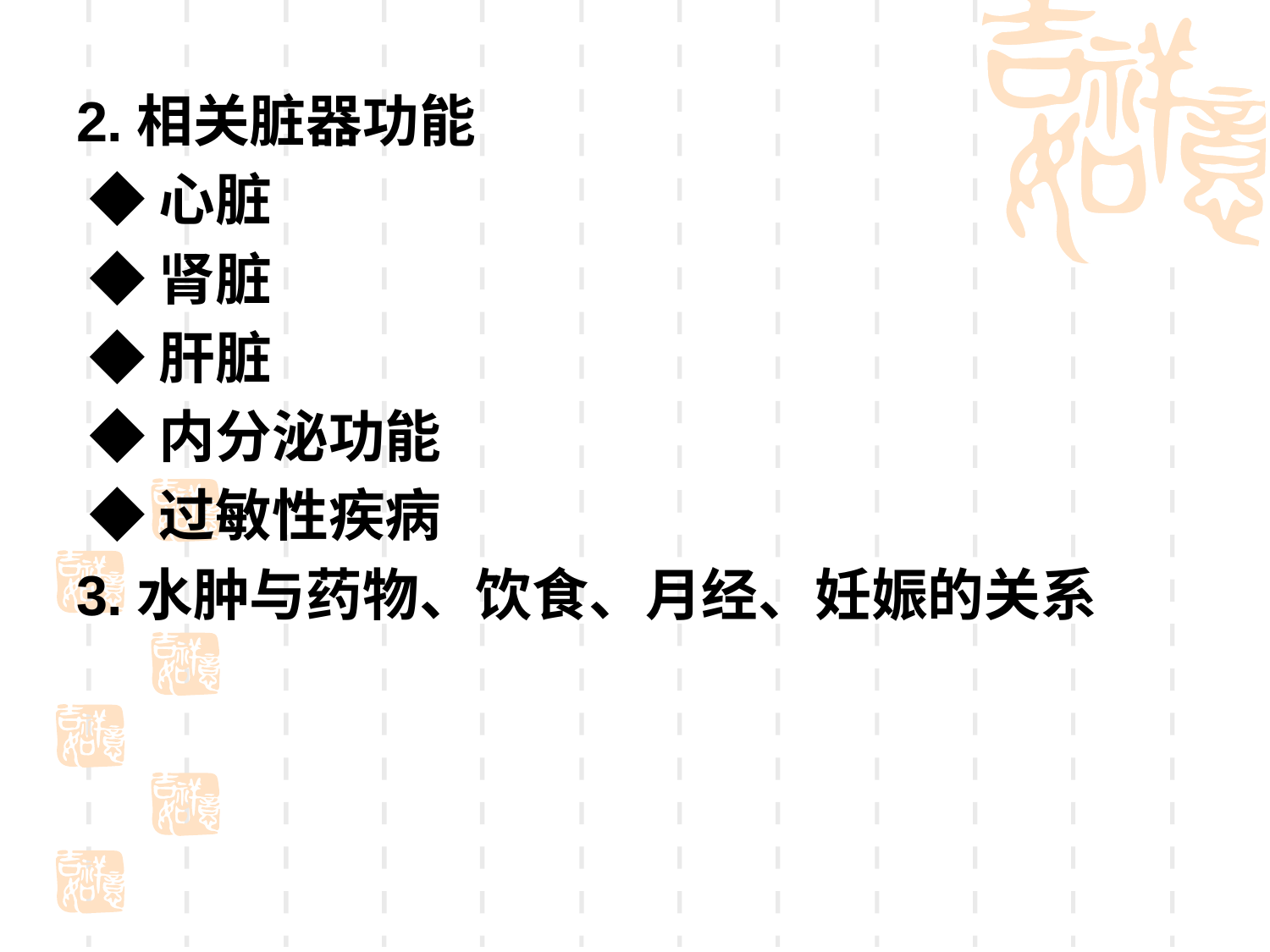

2.相关脏器功能
 ◆心脏
 ◆肾脏
 ◆肝脏
 ◆内分泌功能
 ◆过敏性疾病
3.水肿与药物、饮食、月经、妊娠的关系
#